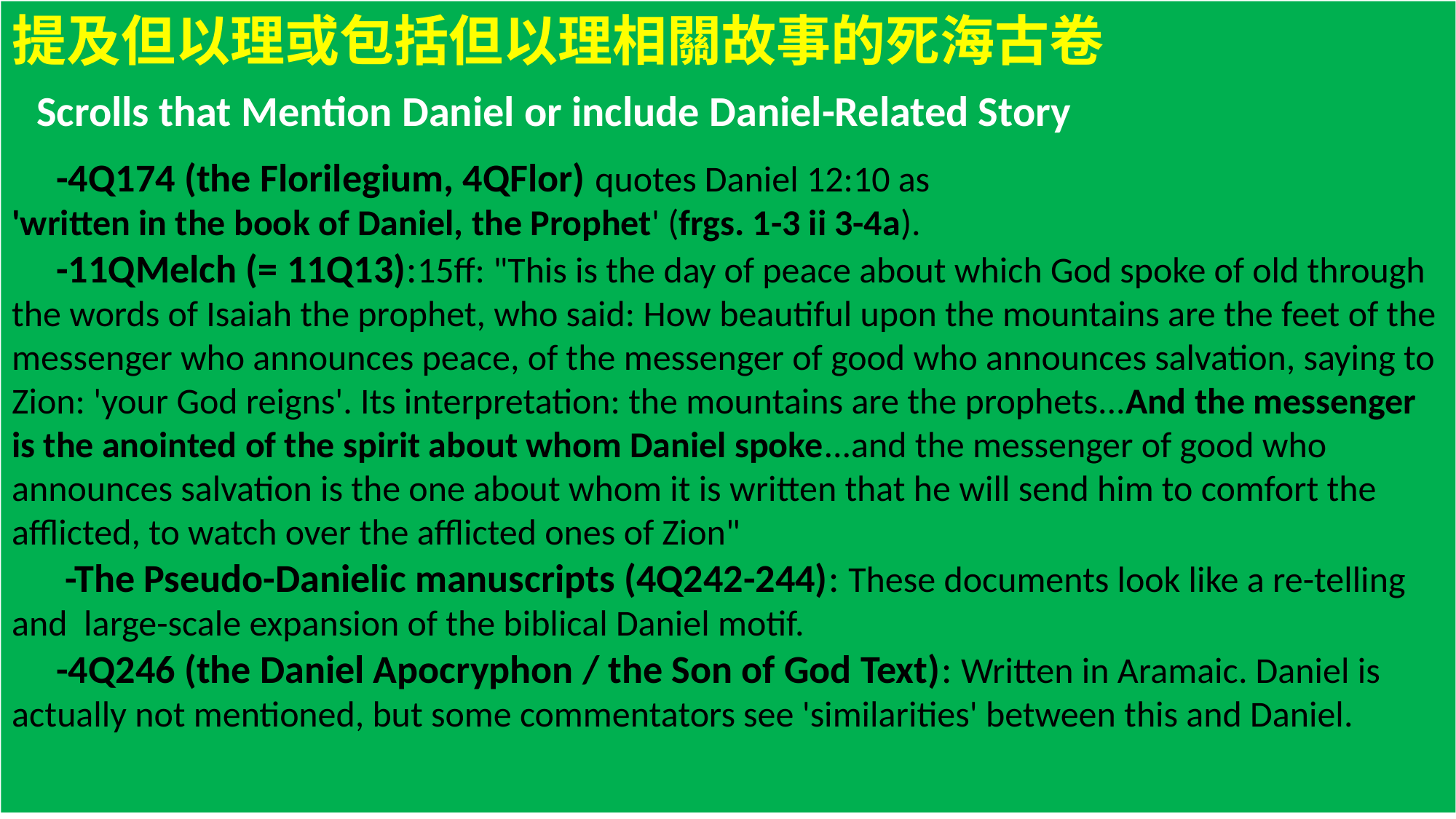

提及但以理或包括但以理相關故事的死海古卷
  Scrolls that Mention Daniel or include Daniel-Related Story

     -4Q174 (the Florilegium, 4QFlor) quotes Daniel 12:10 as
'written in the book of Daniel, the Prophet' (frgs. 1-3 ii 3-4a).
     -11QMelch (= 11Q13):15ff: "This is the day of peace about which God spoke of old through the words of Isaiah the prophet, who said: How beautiful upon the mountains are the feet of the messenger who announces peace, of the messenger of good who announces salvation, saying to Zion: 'your God reigns'. Its interpretation: the mountains are the prophets...And the messenger is the anointed of the spirit about whom Daniel spoke...and the messenger of good who announces salvation is the one about whom it is written that he will send him to comfort the afflicted, to watch over the afflicted ones of Zion"
      -The Pseudo-Danielic manuscripts (4Q242-244): These documents look like a re-telling and  large-scale expansion of the biblical Daniel motif.
     -4Q246 (the Daniel Apocryphon / the Son of God Text): Written in Aramaic. Daniel is actually not mentioned, but some commentators see 'similarities' between this and Daniel.